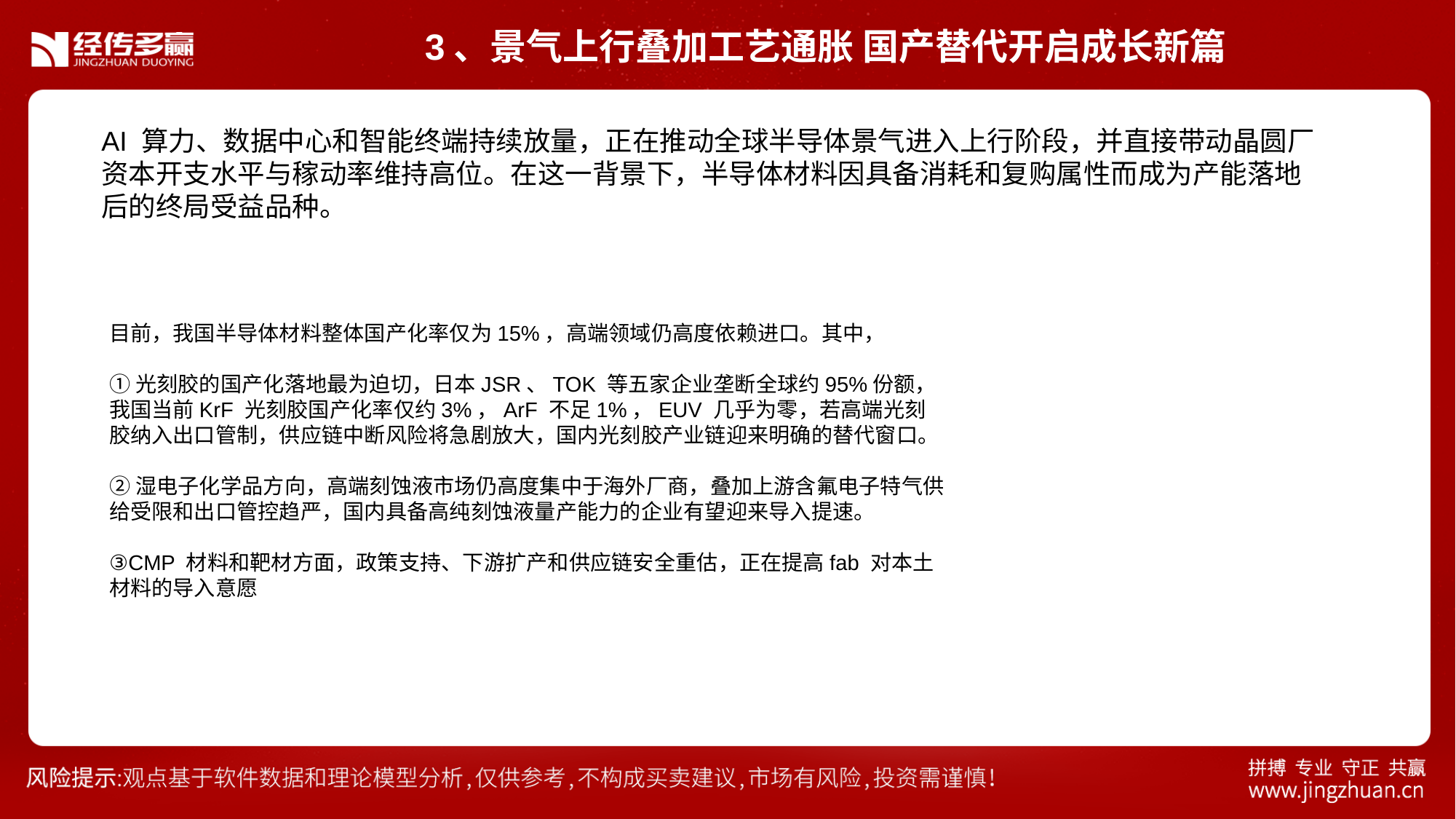

3、景气上行叠加工艺通胀 国产替代开启成长新篇
AI 算力、数据中心和智能终端持续放量，正在推动全球半导体景气进入上行阶段，并直接带动晶圆厂资本开支水平与稼动率维持高位。在这一背景下，半导体材料因具备消耗和复购属性而成为产能落地后的终局受益品种。
目前，我国半导体材料整体国产化率仅为15%，高端领域仍高度依赖进口。其中，

①光刻胶的国产化落地最为迫切，日本JSR、TOK 等五家企业垄断全球约95%份额，我国当前KrF 光刻胶国产化率仅约3%，ArF 不足1%，EUV 几乎为零，若高端光刻胶纳入出口管制，供应链中断风险将急剧放大，国内光刻胶产业链迎来明确的替代窗口。

②湿电子化学品方向，高端刻蚀液市场仍高度集中于海外厂商，叠加上游含氟电子特气供给受限和出口管控趋严，国内具备高纯刻蚀液量产能力的企业有望迎来导入提速。

③CMP 材料和靶材方面，政策支持、下游扩产和供应链安全重估，正在提高fab 对本土材料的导入意愿